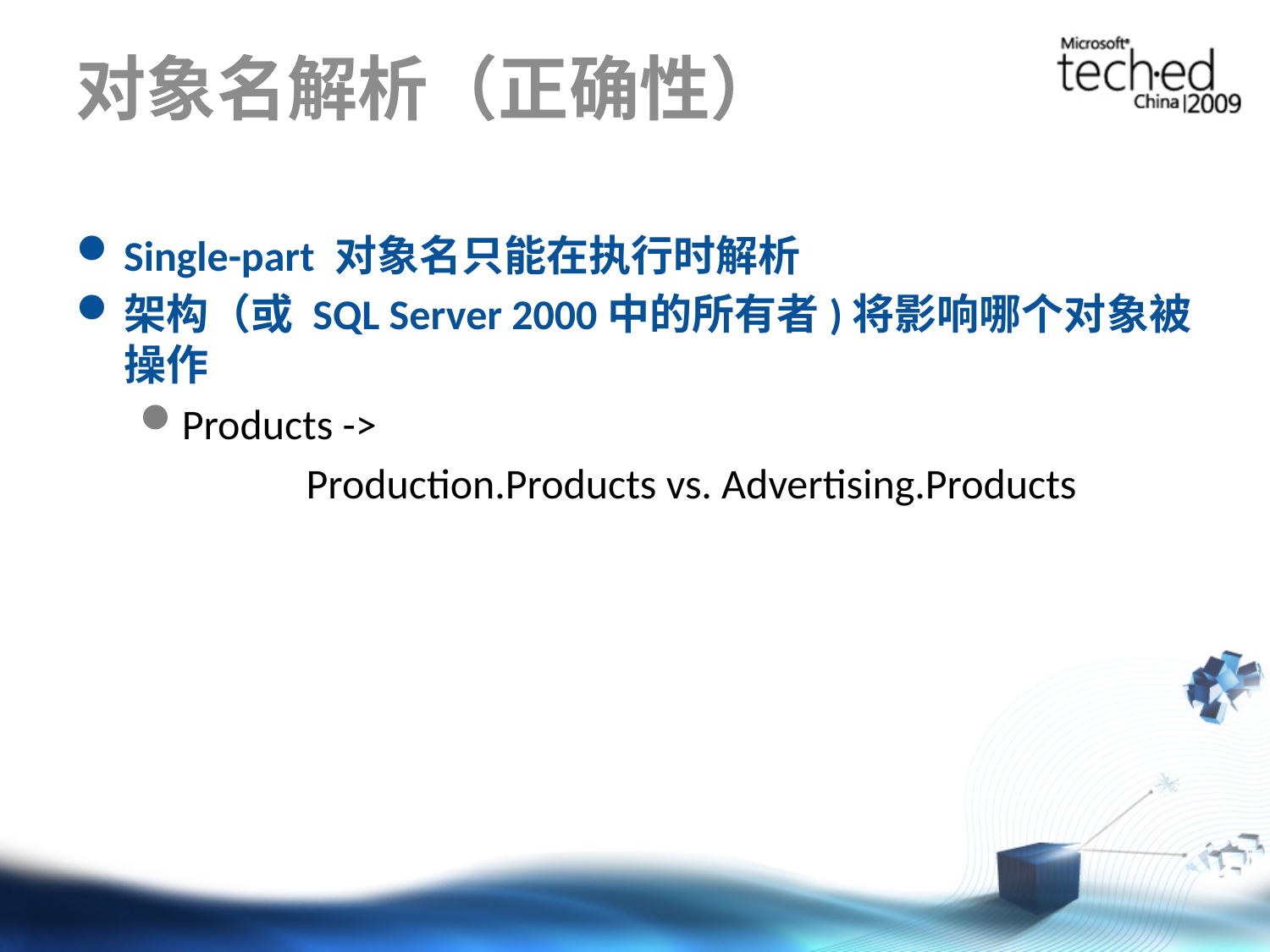

# 对象名解析（正确性）
Single-part 对象名只能在执行时解析
架构（或 SQL Server 2000中的所有者)将影响哪个对象被操作
Products ->
		Production.Products vs. Advertising.Products